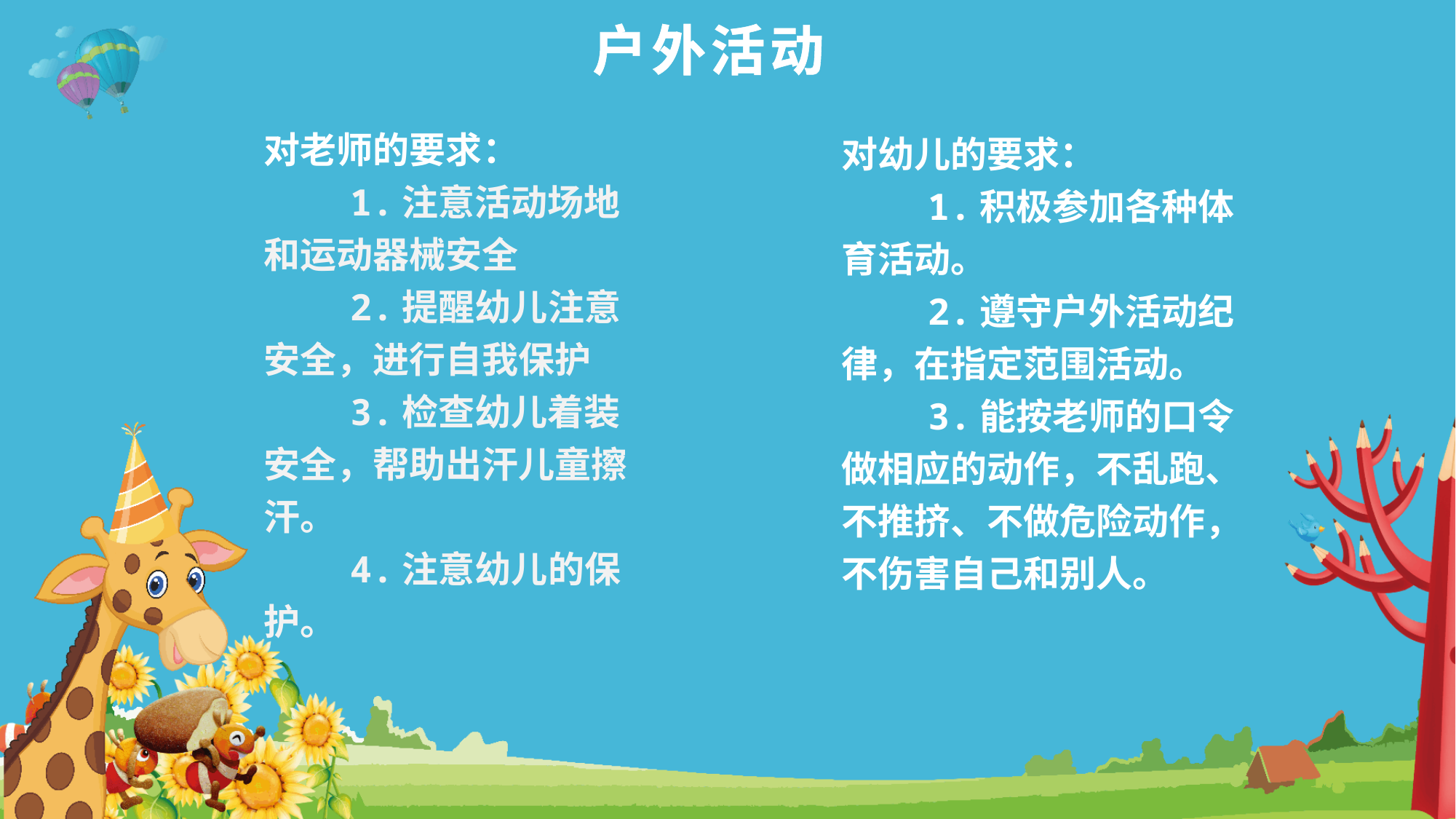

户外活动
对老师的要求：
1.注意活动场地和运动器械安全
2.提醒幼儿注意安全，进行自我保护
3.检查幼儿着装安全，帮助出汗儿童擦汗。
4.注意幼儿的保护。

对幼儿的要求：
1.积极参加各种体育活动。
2.遵守户外活动纪律，在指定范围活动。
3.能按老师的口令做相应的动作，不乱跑、不推挤、不做危险动作，不伤害自己和别人。